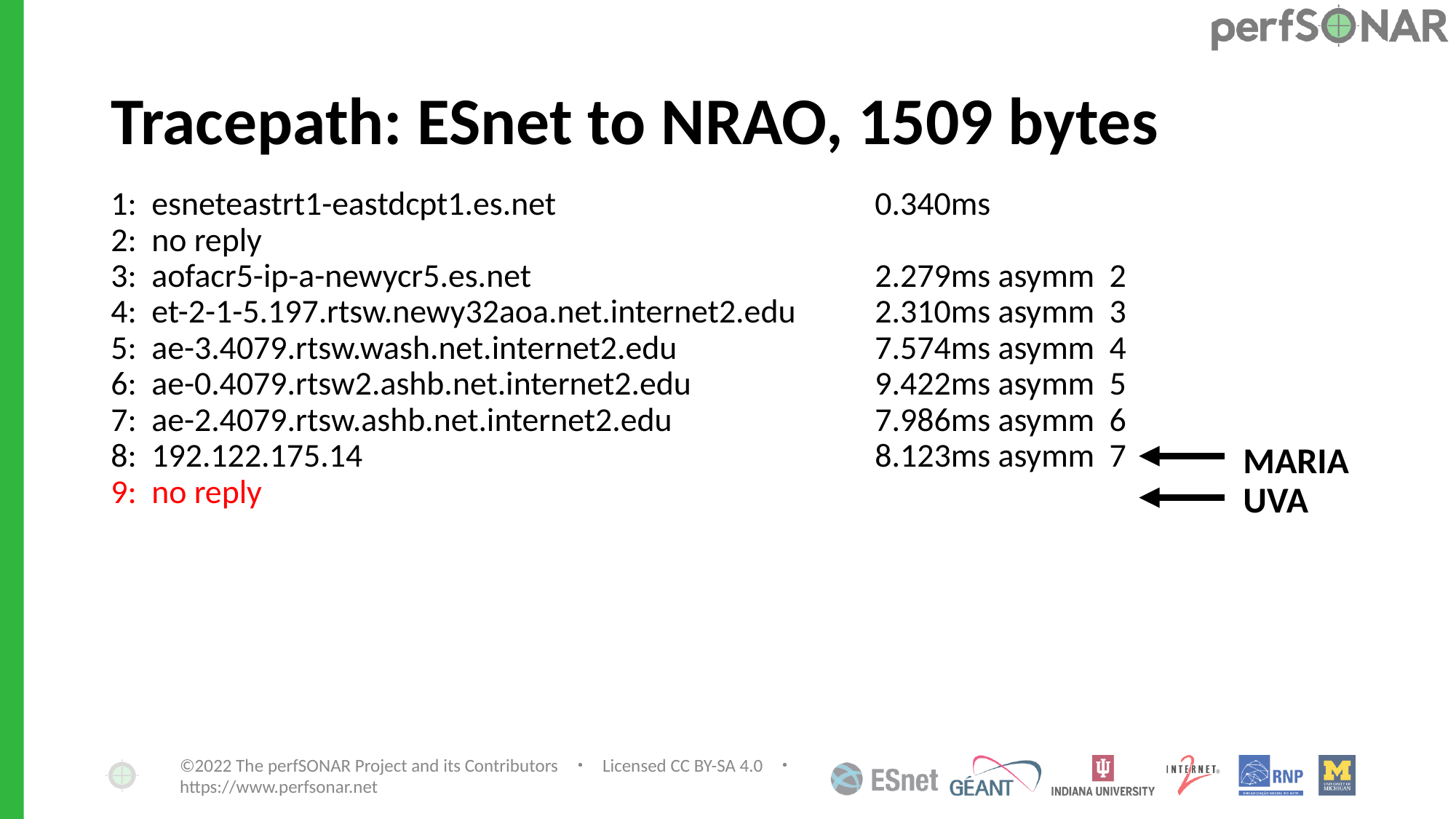

# Tracepath: ESnet to NRAO, 1509 bytes
1:  esneteastrt1-eastdcpt1.es.net                         		0.340ms
2:  no reply
3:  aofacr5-ip-a-newycr5.es.net                           		2.279ms asymm  2
4:  et-2-1-5.197.rtsw.newy32aoa.net.internet2.edu         	2.310ms asymm  3
5:  ae-3.4079.rtsw.wash.net.internet2.edu                 	7.574ms asymm  4
6:  ae-0.4079.rtsw2.ashb.net.internet2.edu                	9.422ms asymm  5
7:  ae-2.4079.rtsw.ashb.net.internet2.edu                 	7.986ms asymm  6
8:  192.122.175.14                                        		8.123ms asymm  7
9:  no reply

MARIA
UVA
©2022 The perfSONAR Project and its Contributors  ・  Licensed CC BY-SA 4.0  ・  https://www.perfsonar.net